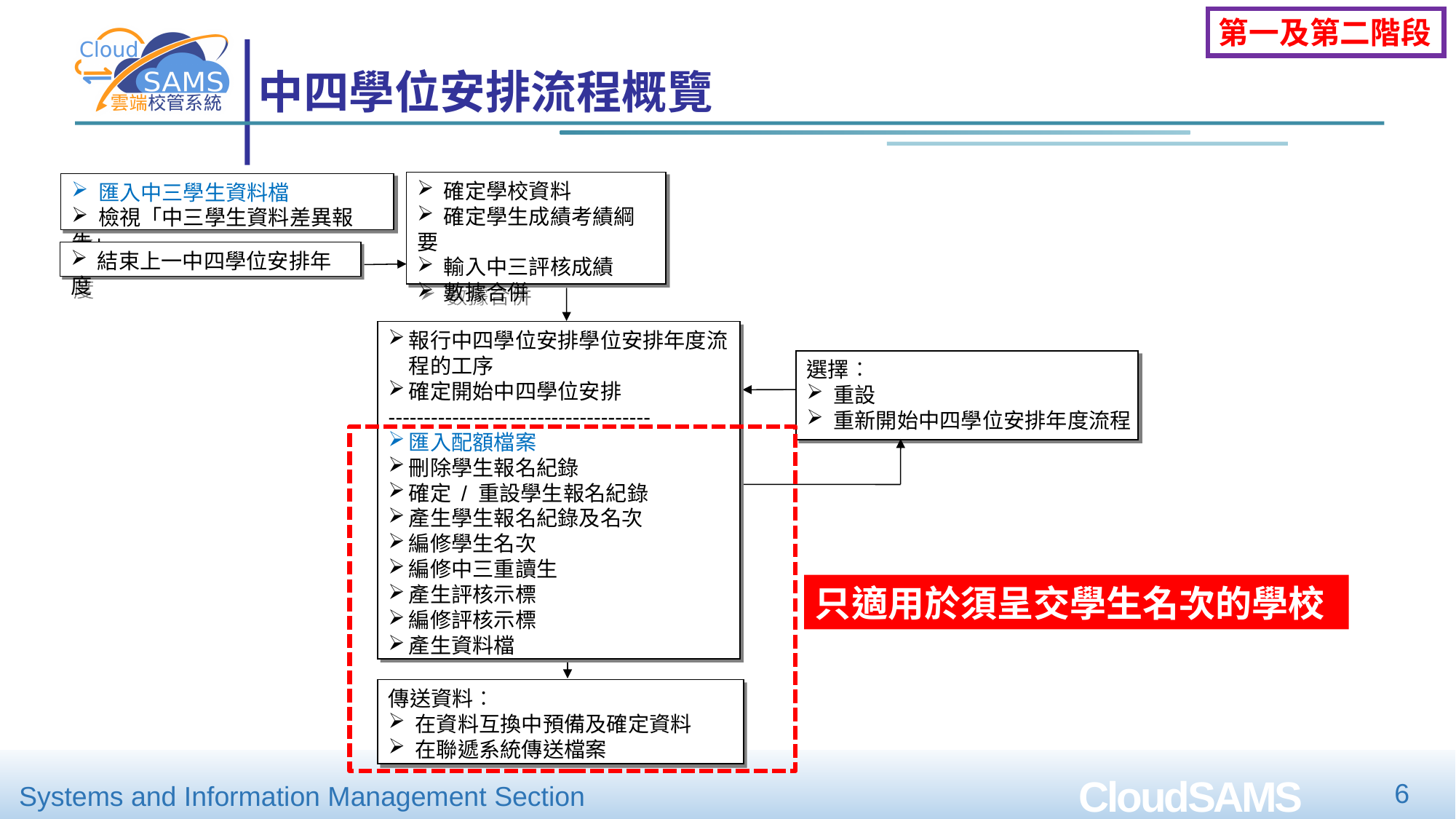

第一及第二階段
# 中四學位安排流程概覽
 確定學校資料
 確定學生成績考績綱要
 輸入中三評核成績
 數據合併
 匯入中三學生資料檔
 檢視「中三學生資料差異報告」

 結束上一中四學位安排年度

報行中四學位安排學位安排年度流程的工序
確定開始中四學位安排
-------------------------------------
匯入配額檔案
刪除學生報名紀錄
確定 / 重設學生報名紀錄
產生學生報名紀錄及名次
編修學生名次
編修中三重讀生
產生評核示標
編修評核示標
產生資料檔

選擇︰
 重設
 重新開始中四學位安排年度流程

(須呈交學生名次的學校才適用)

只適用於須呈交學生名次的學校

傳送資料︰
 在資料互換中預備及確定資料
 在聯遞系統傳送檔案
6